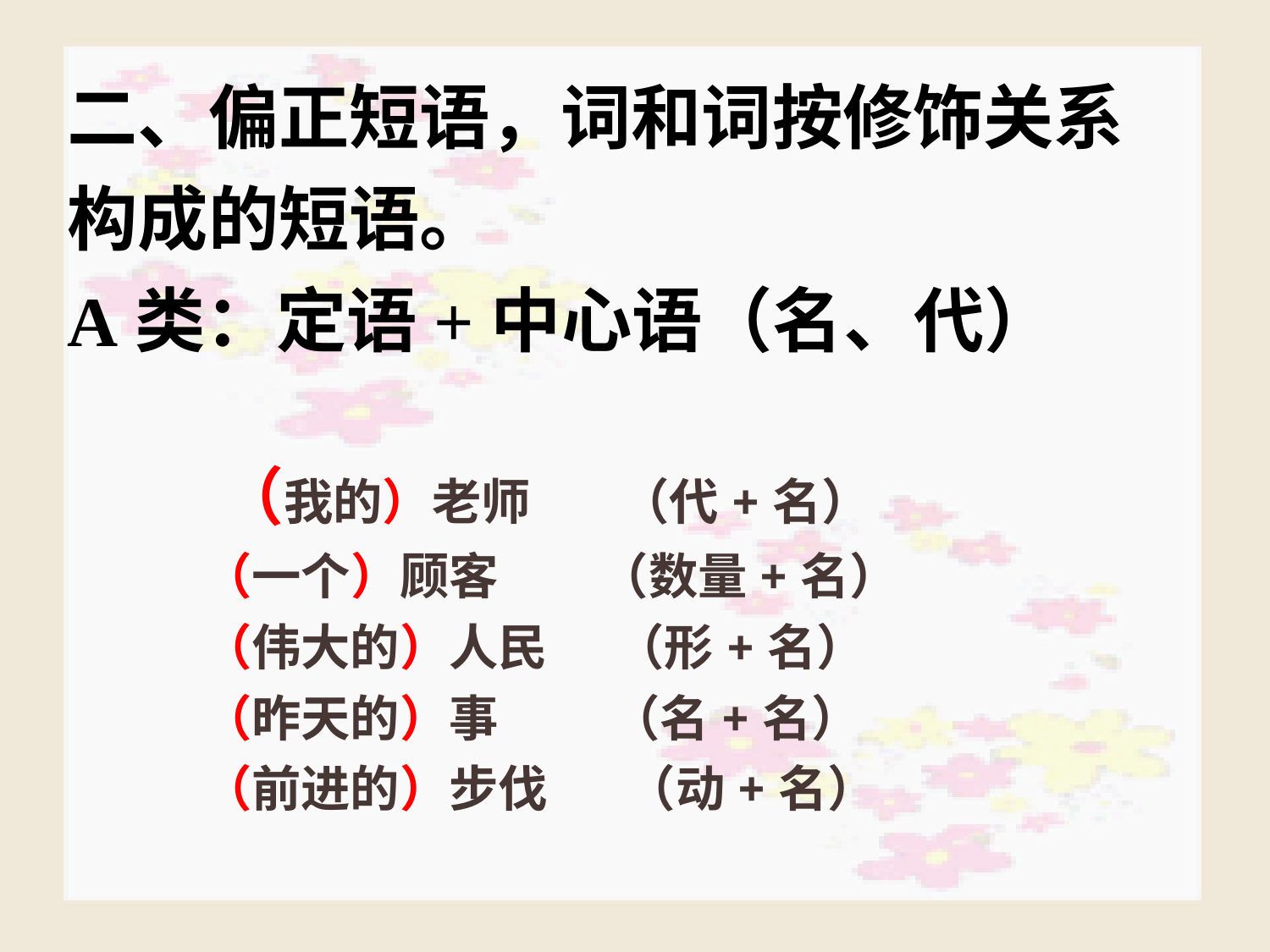

二、偏正短语，词和词按修饰关系构成的短语。
A类：定语+中心语（名、代）

               （我的）老师        （代+名）
           （一个）顾客         （数量+名）
           （伟大的）人民      （形+名）
           （昨天的）事          （名+名）
           （前进的）步伐       （动+名）